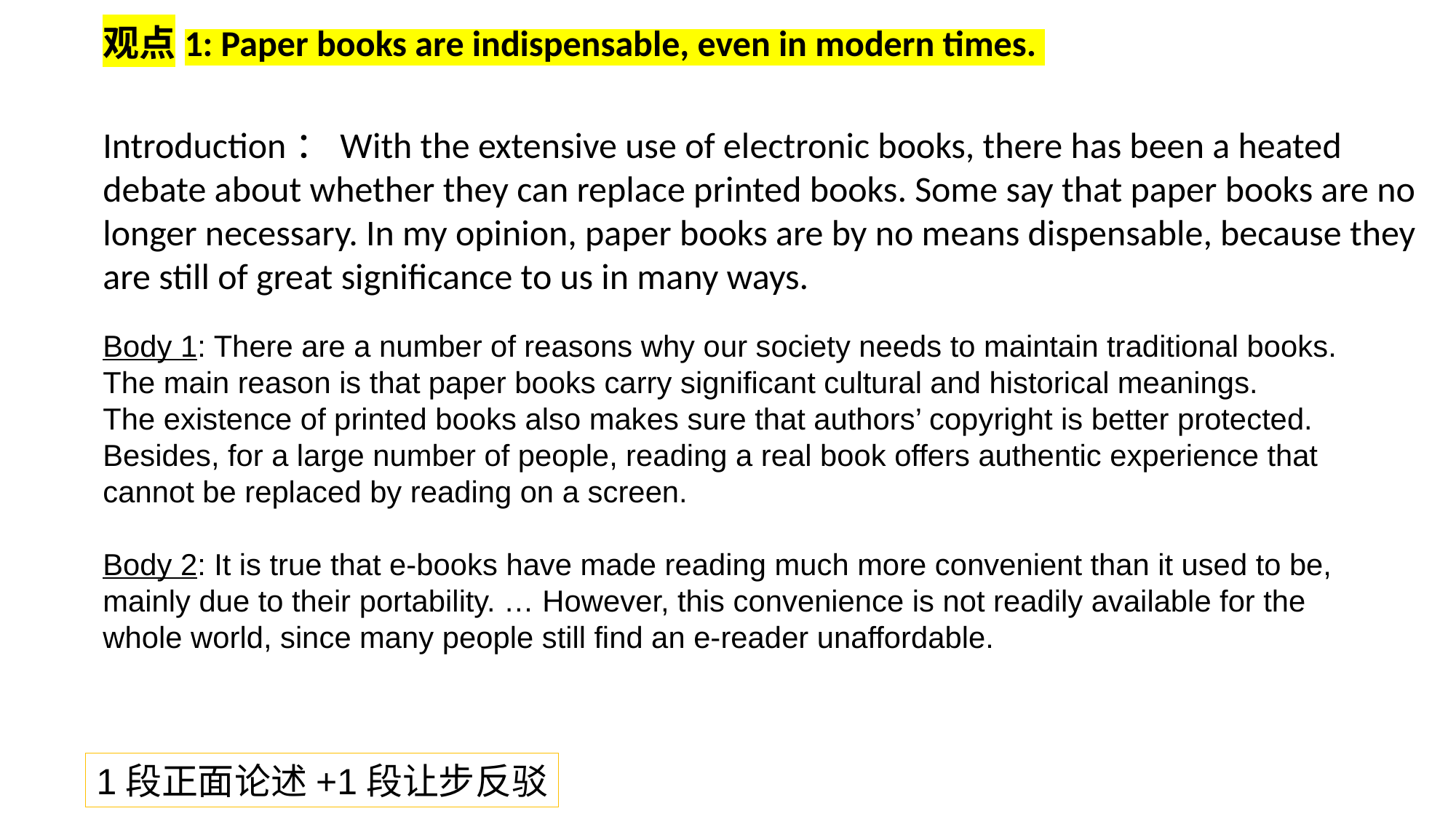

观点1: Paper books are indispensable, even in modern times.

Introduction：With the extensive use of electronic books, there has been a heated debate about whether they can replace printed books. Some say that paper books are no longer necessary. In my opinion, paper books are by no means dispensable, because they are still of great significance to us in many ways.
Body 1: There are a number of reasons why our society needs to maintain traditional books.
The main reason is that paper books carry significant cultural and historical meanings.
The existence of printed books also makes sure that authors’ copyright is better protected.
Besides, for a large number of people, reading a real book offers authentic experience that cannot be replaced by reading on a screen.

Body 2: It is true that e-books have made reading much more convenient than it used to be, mainly due to their portability. … However, this convenience is not readily available for the whole world, since many people still find an e-reader unaffordable.
1段正面论述+1段让步反驳